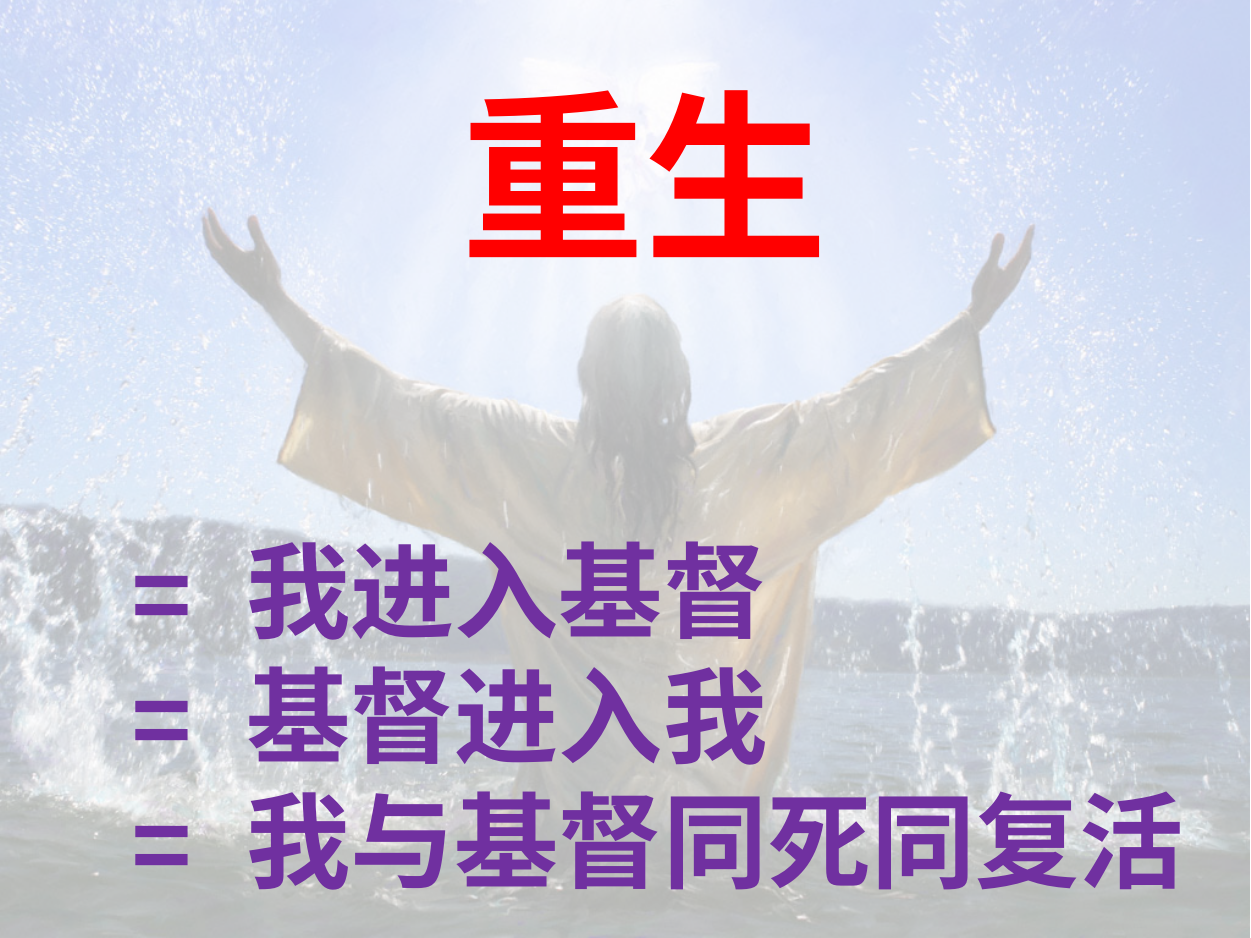

重生
= 我进入基督
= 基督进入我
= 我与基督同死同复活